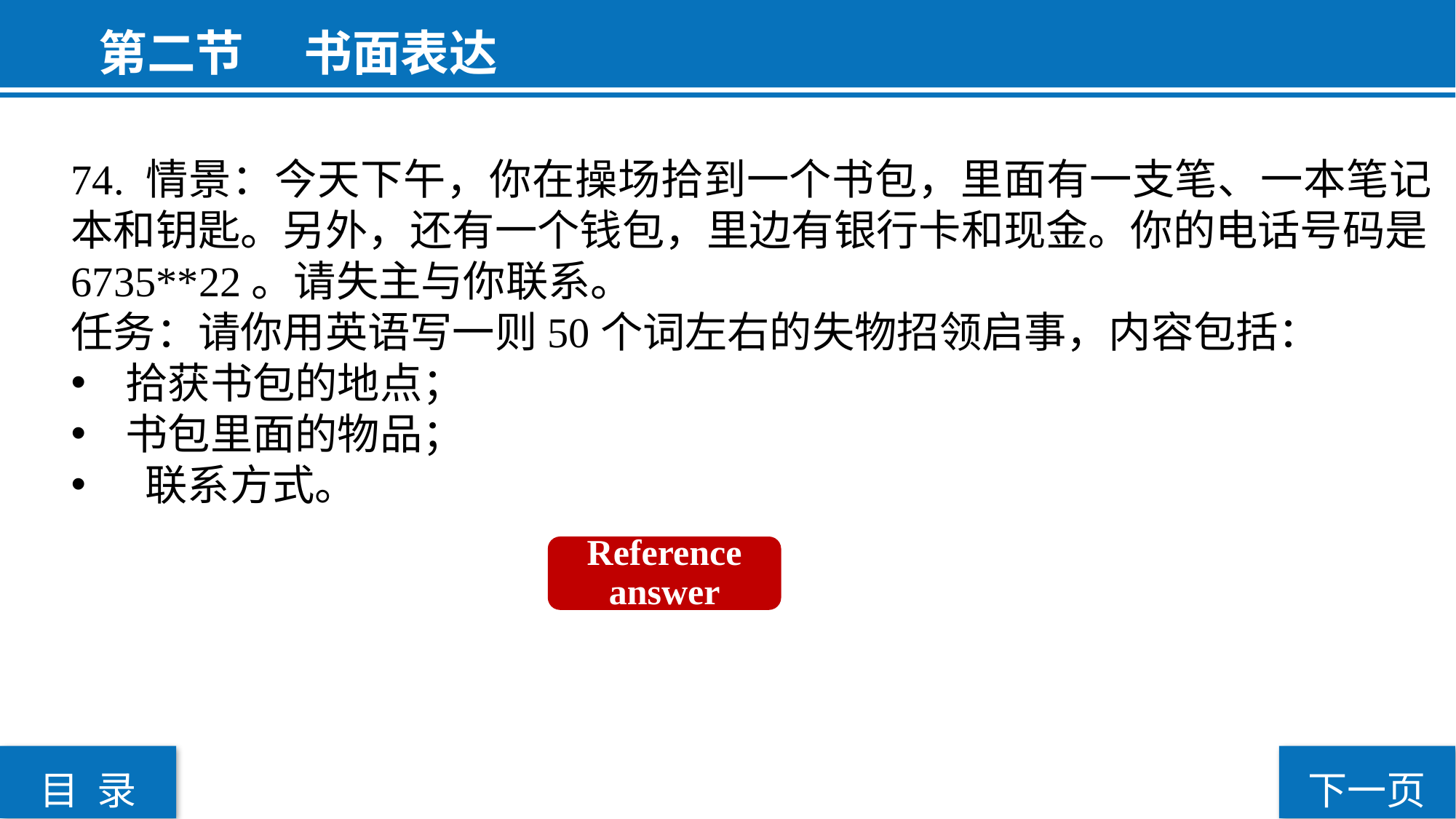

第二节  书面表达
74. 情景：今天下午，你在操场拾到一个书包，里面有一支笔、一本笔记本和钥匙。另外，还有一个钱包，里边有银行卡和现金。你的电话号码是6735**22。请失主与你联系。
任务：请你用英语写一则50个词左右的失物招领启事，内容包括：
拾获书包的地点；
书包里面的物品；
 联系方式。
Reference answer